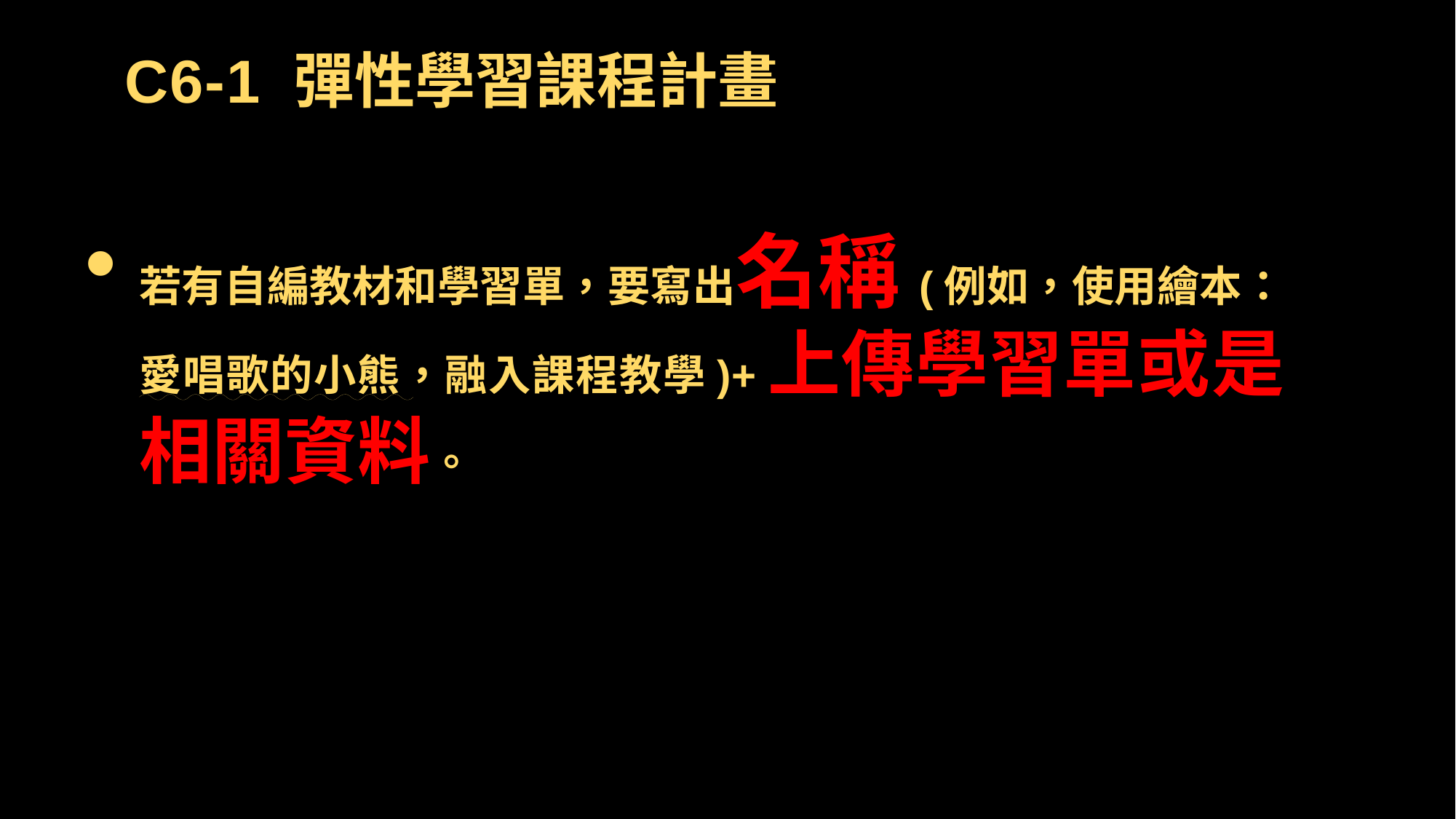

# C6-1 彈性學習課程計畫

若有自編教材和學習單，要寫出名稱(例如，使用繪本：愛唱歌的小熊，融入課程教學)+上傳學習單或是相關資料。